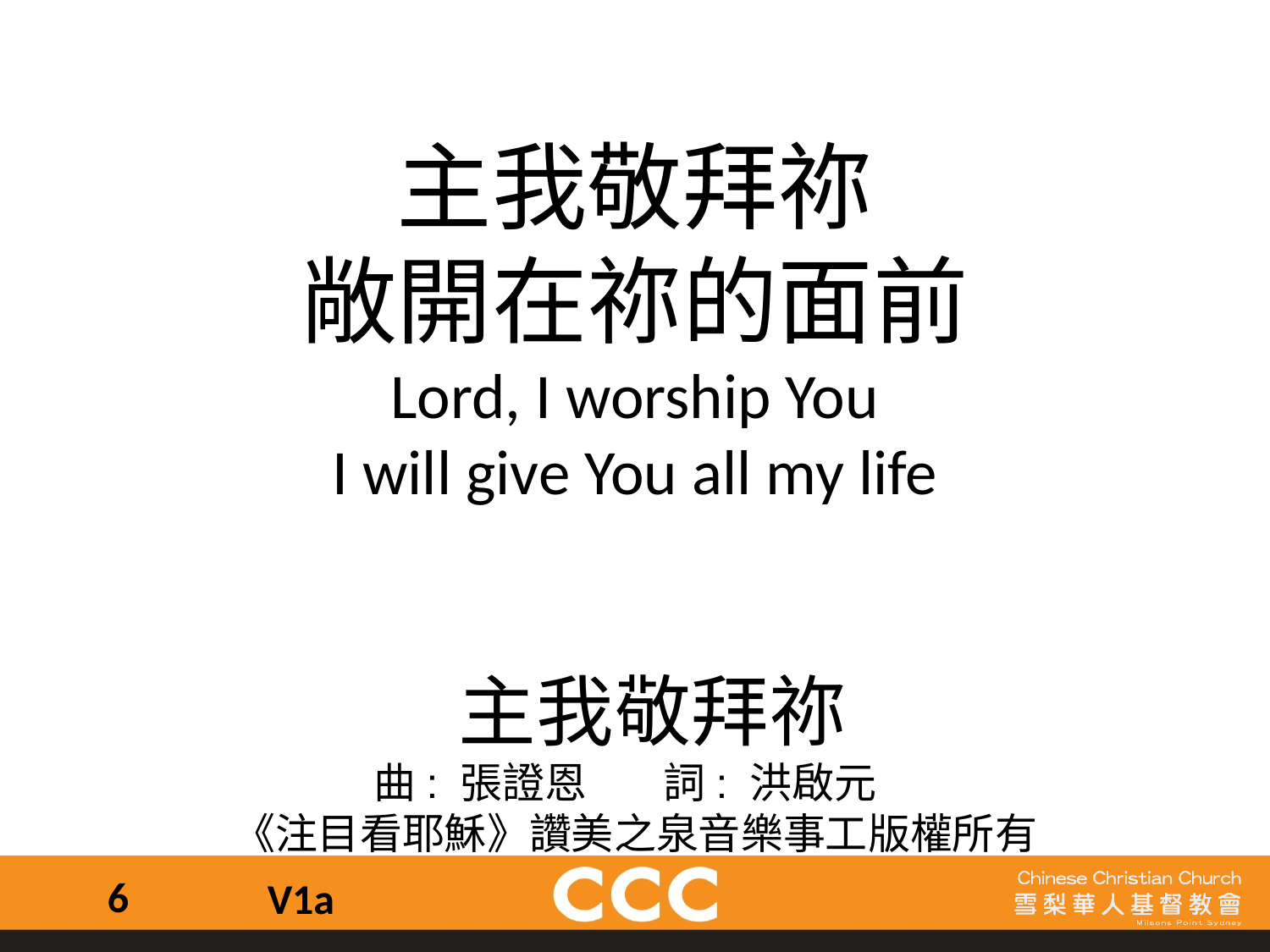

主我敬拜祢
敞開在祢的面前
Lord, I worship You
I will give You all my life
 主我敬拜祢
曲: 張證恩        詞: 洪啟元
《注目看耶穌》讚美之泉音樂事工版權所有
6
V1a